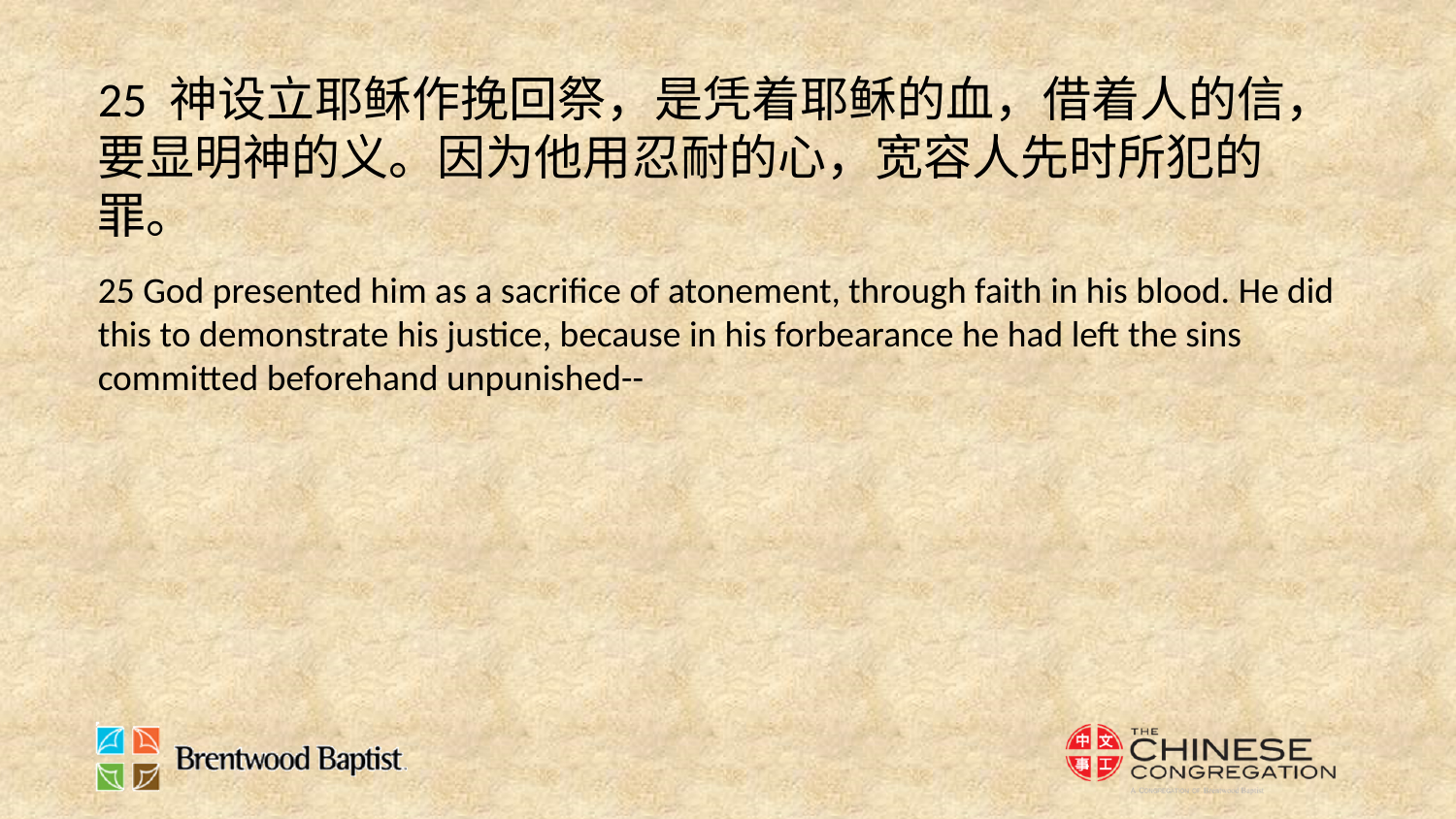

25 神设立耶稣作挽回祭，是凭着耶稣的血，借着人的信，要显明神的义。因为他用忍耐的心，宽容人先时所犯的罪。

25 God presented him as a sacrifice of atonement, through faith in his blood. He did this to demonstrate his justice, because in his forbearance he had left the sins committed beforehand unpunished--